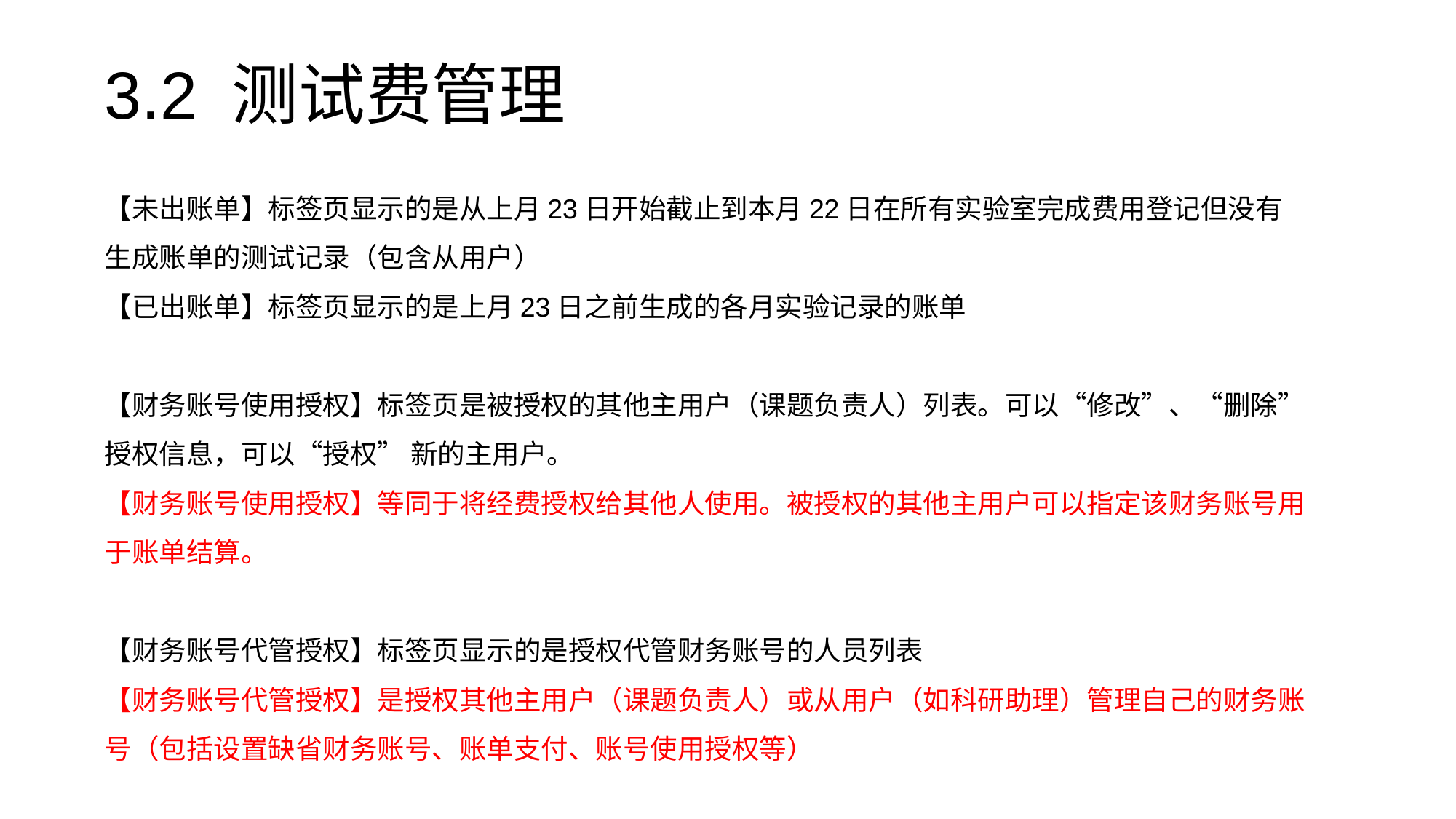

# 3.2 测试费管理
【未出账单】标签页显示的是从上月23日开始截止到本月22日在所有实验室完成费用登记但没有生成账单的测试记录（包含从用户）
【已出账单】标签页显示的是上月23日之前生成的各月实验记录的账单

【财务账号使用授权】标签页是被授权的其他主用户（课题负责人）列表。可以“修改”、“删除”授权信息，可以“授权” 新的主用户。
【财务账号使用授权】等同于将经费授权给其他人使用。被授权的其他主用户可以指定该财务账号用于账单结算。

【财务账号代管授权】标签页显示的是授权代管财务账号的人员列表
【财务账号代管授权】是授权其他主用户（课题负责人）或从用户（如科研助理）管理自己的财务账号（包括设置缺省财务账号、账单支付、账号使用授权等）